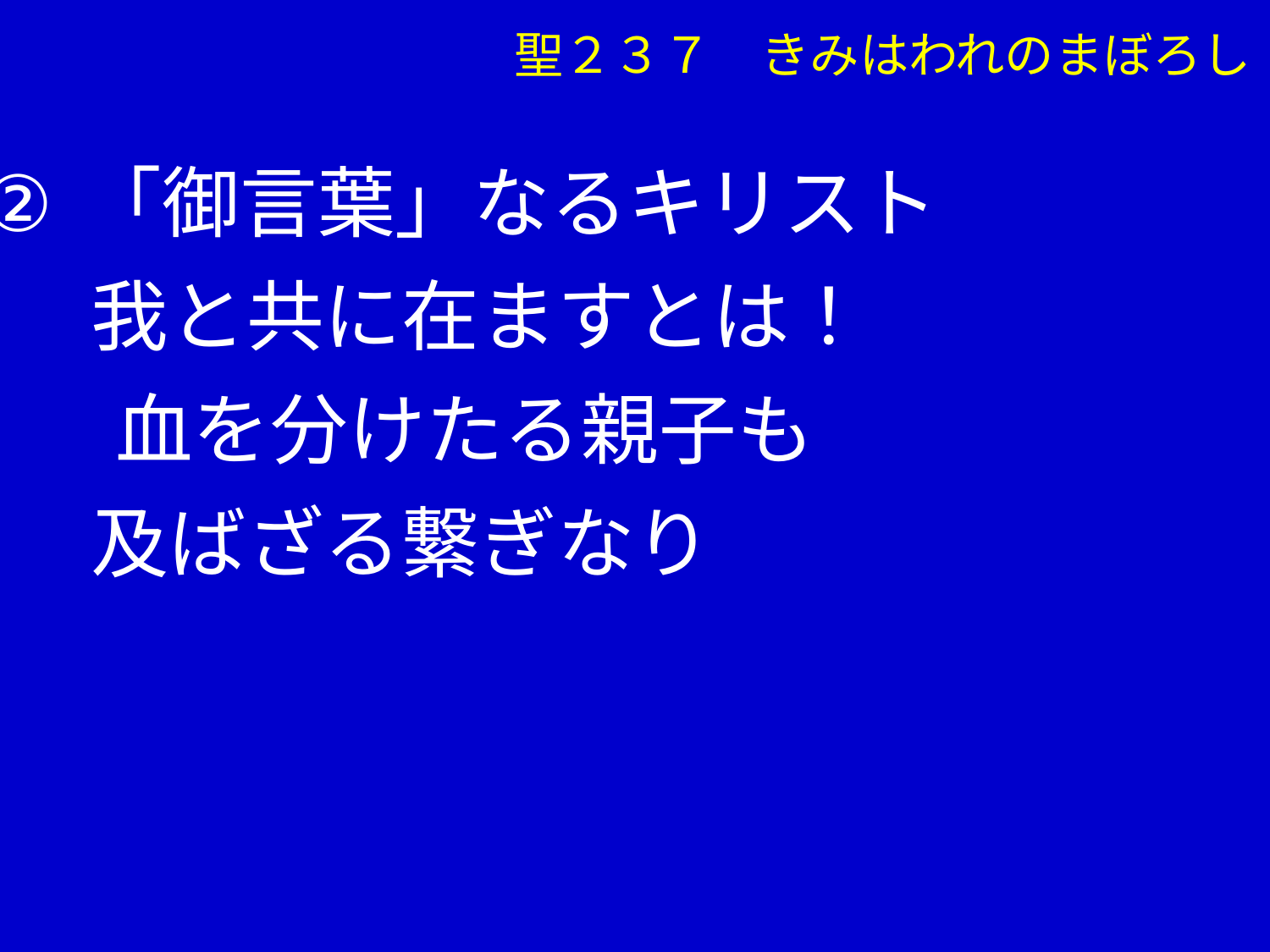

聖２３７　きみはわれのまぼろし
「御言葉」なるキリスト
     我と共に在ますとは！
　   血を分けたる親子も
     及ばざる繋ぎなり